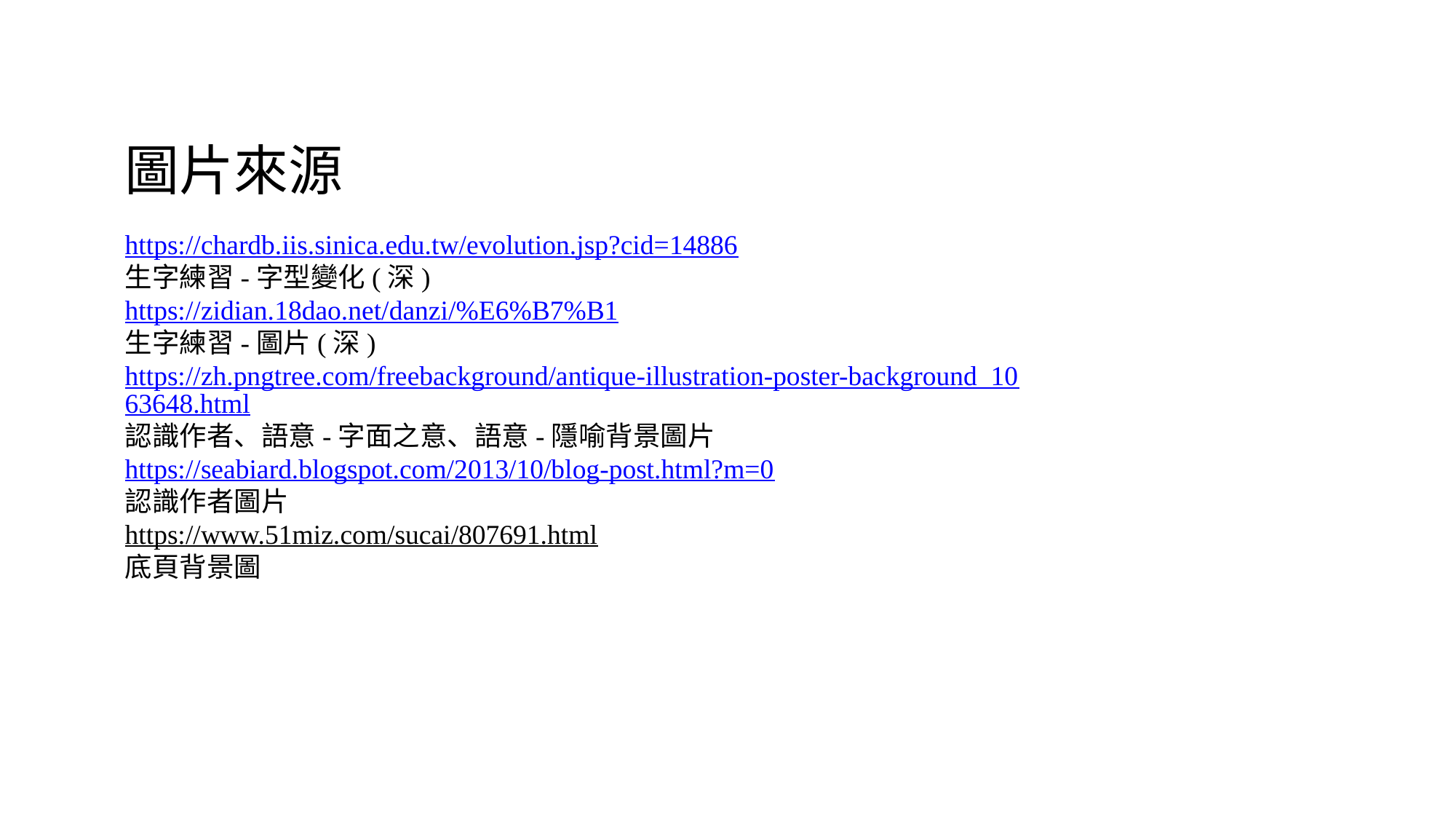

圖片來源
https://chardb.iis.sinica.edu.tw/evolution.jsp?cid=14886
生字練習-字型變化(深)
https://zidian.18dao.net/danzi/%E6%B7%B1
生字練習-圖片(深)
https://zh.pngtree.com/freebackground/antique-illustration-poster-background_1063648.html
認識作者、語意-字面之意、語意-隱喻背景圖片
https://seabiard.blogspot.com/2013/10/blog-post.html?m=0
認識作者圖片
https://www.51miz.com/sucai/807691.html
底頁背景圖